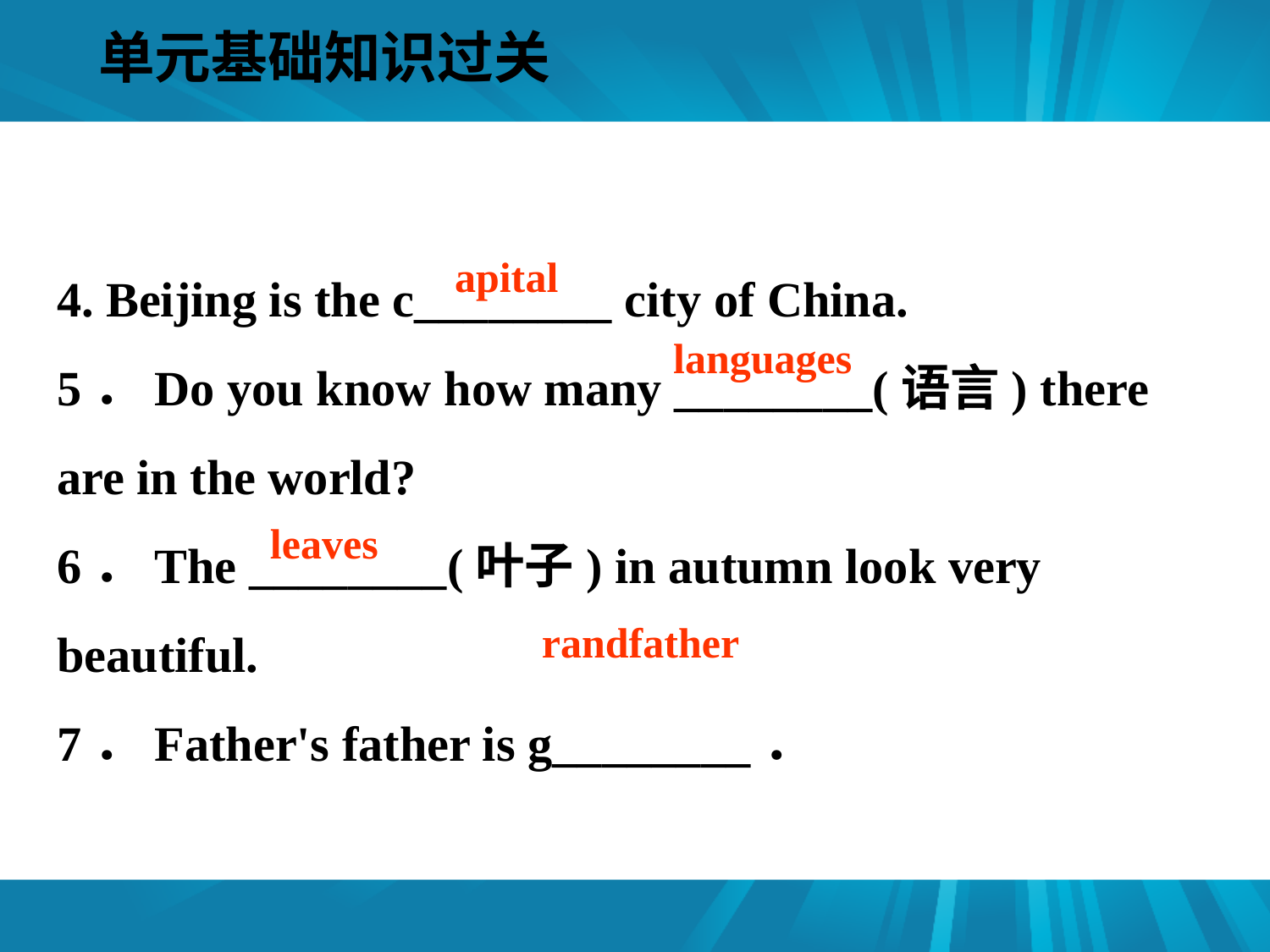

单元基础知识过关
#
4. Beijing is the c________ city of China.
5．Do you know how many ________(语言) there are in the world?
6．The ________(叶子) in autumn look very beautiful.
7．Father's father is g________．
apital
languages

leaves
randfather